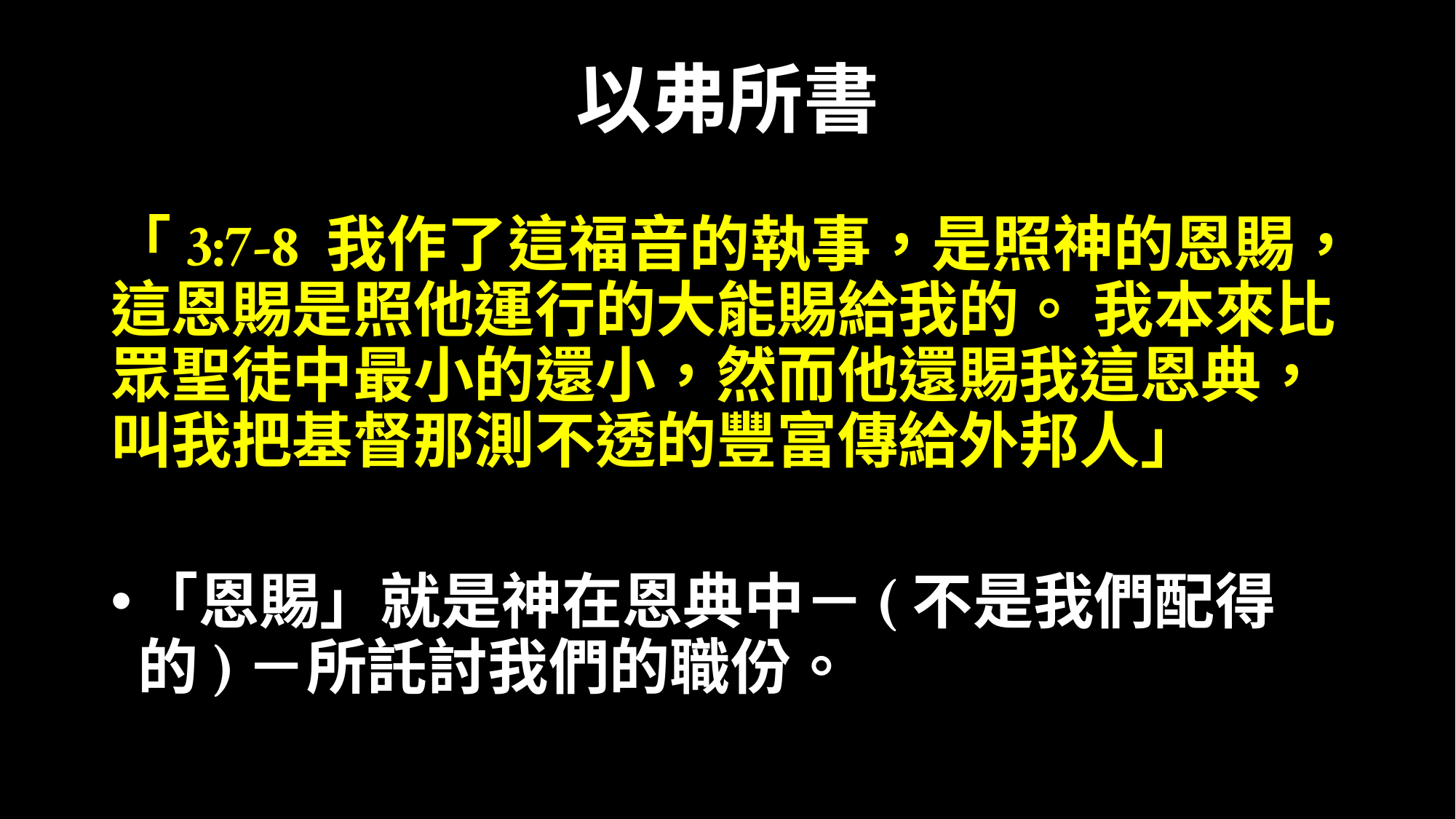

以弗所書

「3:7-8 我作了這福音的執事，是照神的恩賜，這恩賜是照他運行的大能賜給我的。 我本來比眾聖徒中最小的還小，然而他還賜我這恩典，叫我把基督那測不透的豐富傳給外邦人」

「恩賜」就是神在恩典中－(不是我們配得的)－所託討我們的職份。